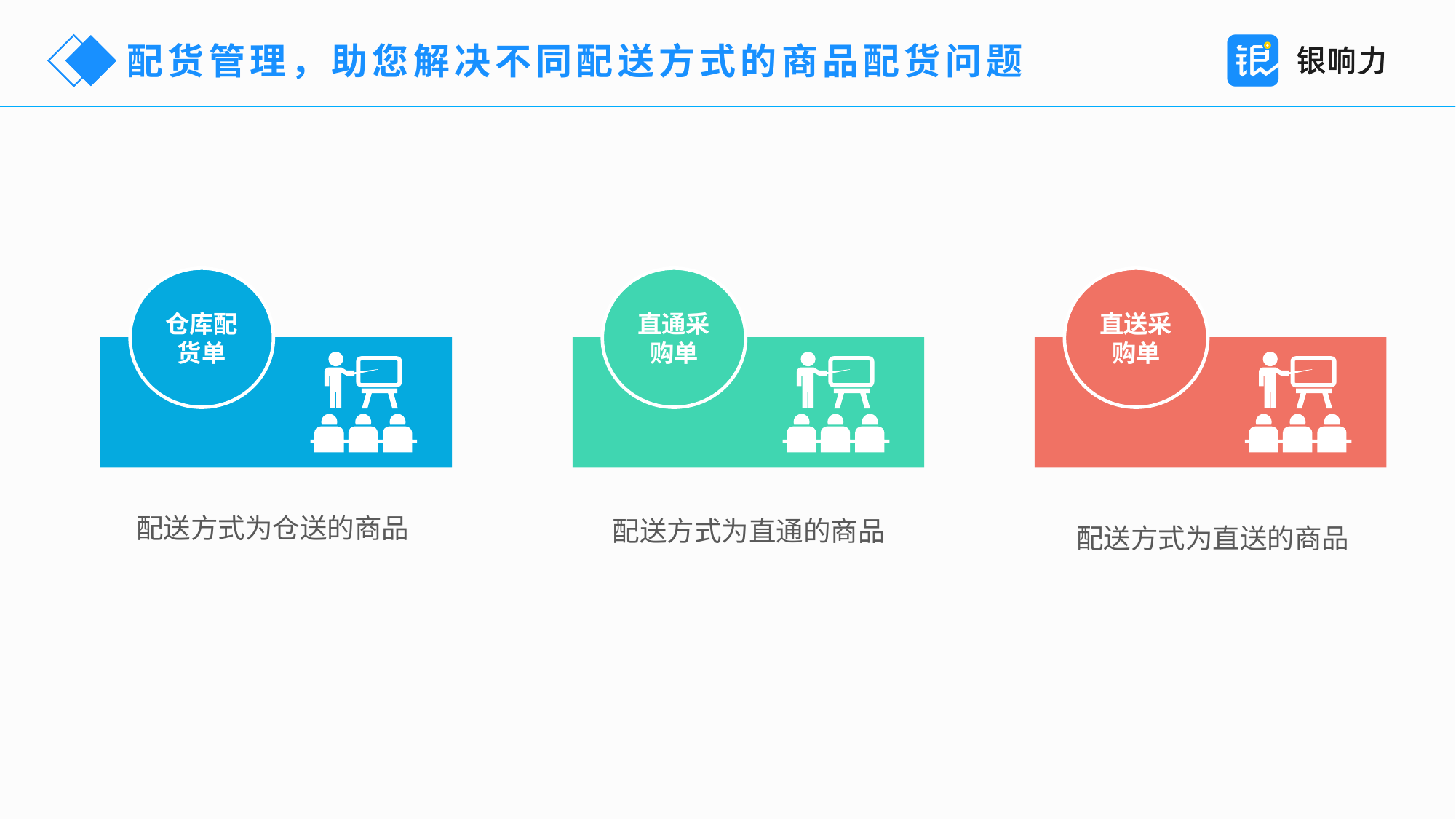

配货管理，助您解决不同配送方式的商品配货问题
仓库配货单
直通采购单
直送采购单

配送方式为仓送的商品
配送方式为直通的商品
配送方式为直送的商品